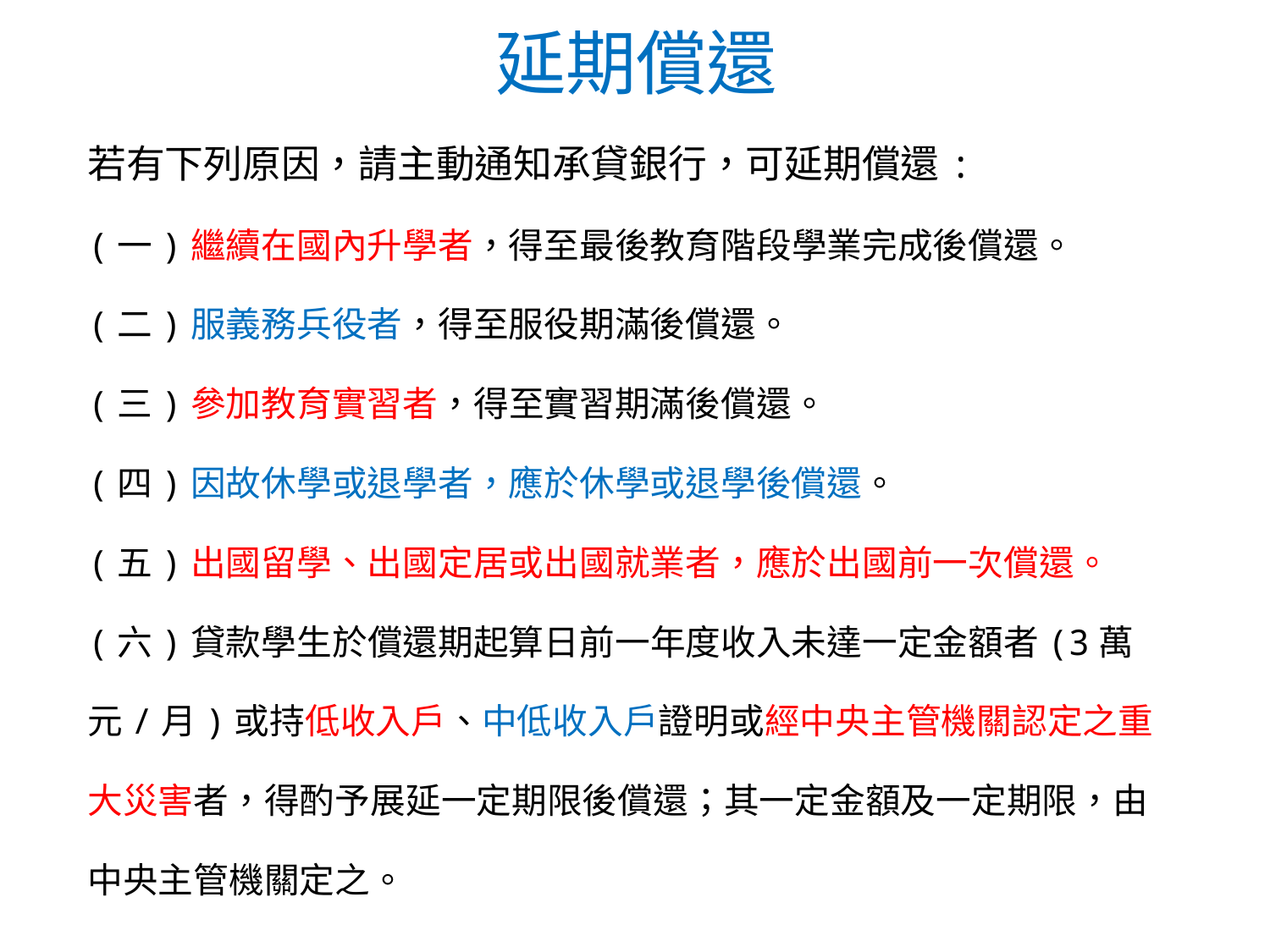

# 延期償還
若有下列原因，請主動通知承貸銀行，可延期償還:
(一)繼續在國內升學者，得至最後教育階段學業完成後償還。
(二)服義務兵役者，得至服役期滿後償還。
(三)參加教育實習者，得至實習期滿後償還。
(四)因故休學或退學者，應於休學或退學後償還。
(五)出國留學、出國定居或出國就業者，應於出國前一次償還。
(六)貸款學生於償還期起算日前一年度收入未達一定金額者(3萬元/月)或持低收入戶、中低收入戶證明或經中央主管機關認定之重大災害者，得酌予展延一定期限後償還；其一定金額及一定期限，由中央主管機關定之。